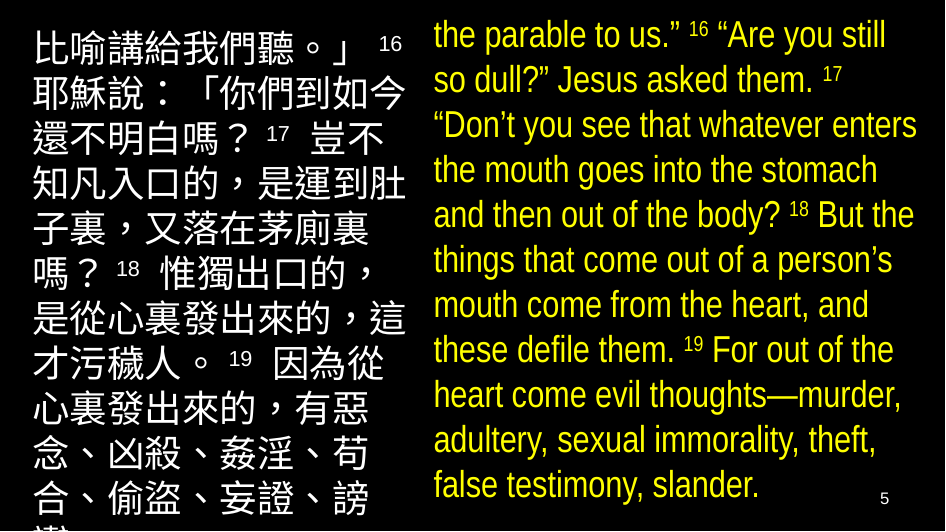

the parable to us.” 16 “Are you still so dull?” Jesus asked them. 17 “Don’t you see that whatever enters the mouth goes into the stomach and then out of the body? 18 But the things that come out of a person’s mouth come from the heart, and these defile them. 19 For out of the heart come evil thoughts—murder, adultery, sexual immorality, theft, false testimony, slander.
比喻講給我們聽。」16 耶穌說：「你們到如今還不明白嗎？17 豈不知凡入口的，是運到肚子裏，又落在茅廁裏嗎？18 惟獨出口的，是從心裏發出來的，這才污穢人。19 因為從心裏發出來的，有惡念、凶殺、姦淫、苟合、偷盜、妄證、謗讟。
5